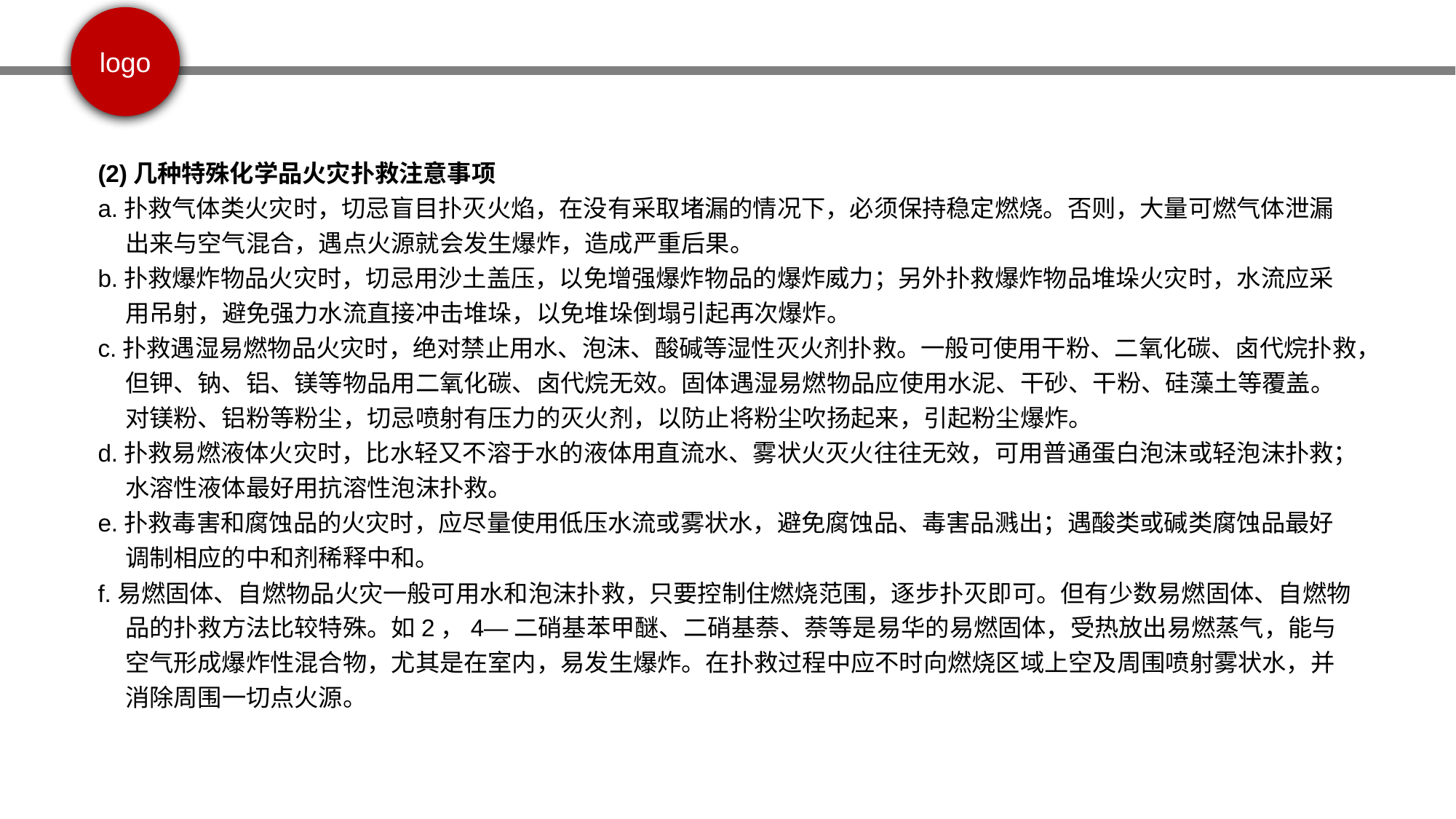

(2)几种特殊化学品火灾扑救注意事项
a.扑救气体类火灾时，切忌盲目扑灭火焰，在没有采取堵漏的情况下，必须保持稳定燃烧。否则，大量可燃气体泄漏出来与空气混合，遇点火源就会发生爆炸，造成严重后果。
b.扑救爆炸物品火灾时，切忌用沙土盖压，以免增强爆炸物品的爆炸威力；另外扑救爆炸物品堆垛火灾时，水流应采用吊射，避免强力水流直接冲击堆垛，以免堆垛倒塌引起再次爆炸。
c.扑救遇湿易燃物品火灾时，绝对禁止用水、泡沫、酸碱等湿性灭火剂扑救。一般可使用干粉、二氧化碳、卤代烷扑救，但钾、钠、铝、镁等物品用二氧化碳、卤代烷无效。固体遇湿易燃物品应使用水泥、干砂、干粉、硅藻土等覆盖。对镁粉、铝粉等粉尘，切忌喷射有压力的灭火剂，以防止将粉尘吹扬起来，引起粉尘爆炸。
d.扑救易燃液体火灾时，比水轻又不溶于水的液体用直流水、雾状火灭火往往无效，可用普通蛋白泡沫或轻泡沫扑救；水溶性液体最好用抗溶性泡沫扑救。
e.扑救毒害和腐蚀品的火灾时，应尽量使用低压水流或雾状水，避免腐蚀品、毒害品溅出；遇酸类或碱类腐蚀品最好调制相应的中和剂稀释中和。
f.易燃固体、自燃物品火灾一般可用水和泡沫扑救，只要控制住燃烧范围，逐步扑灭即可。但有少数易燃固体、自燃物品的扑救方法比较特殊。如2，4—二硝基苯甲醚、二硝基萘、萘等是易华的易燃固体，受热放出易燃蒸气，能与空气形成爆炸性混合物，尤其是在室内，易发生爆炸。在扑救过程中应不时向燃烧区域上空及周围喷射雾状水，并消除周围一切点火源。